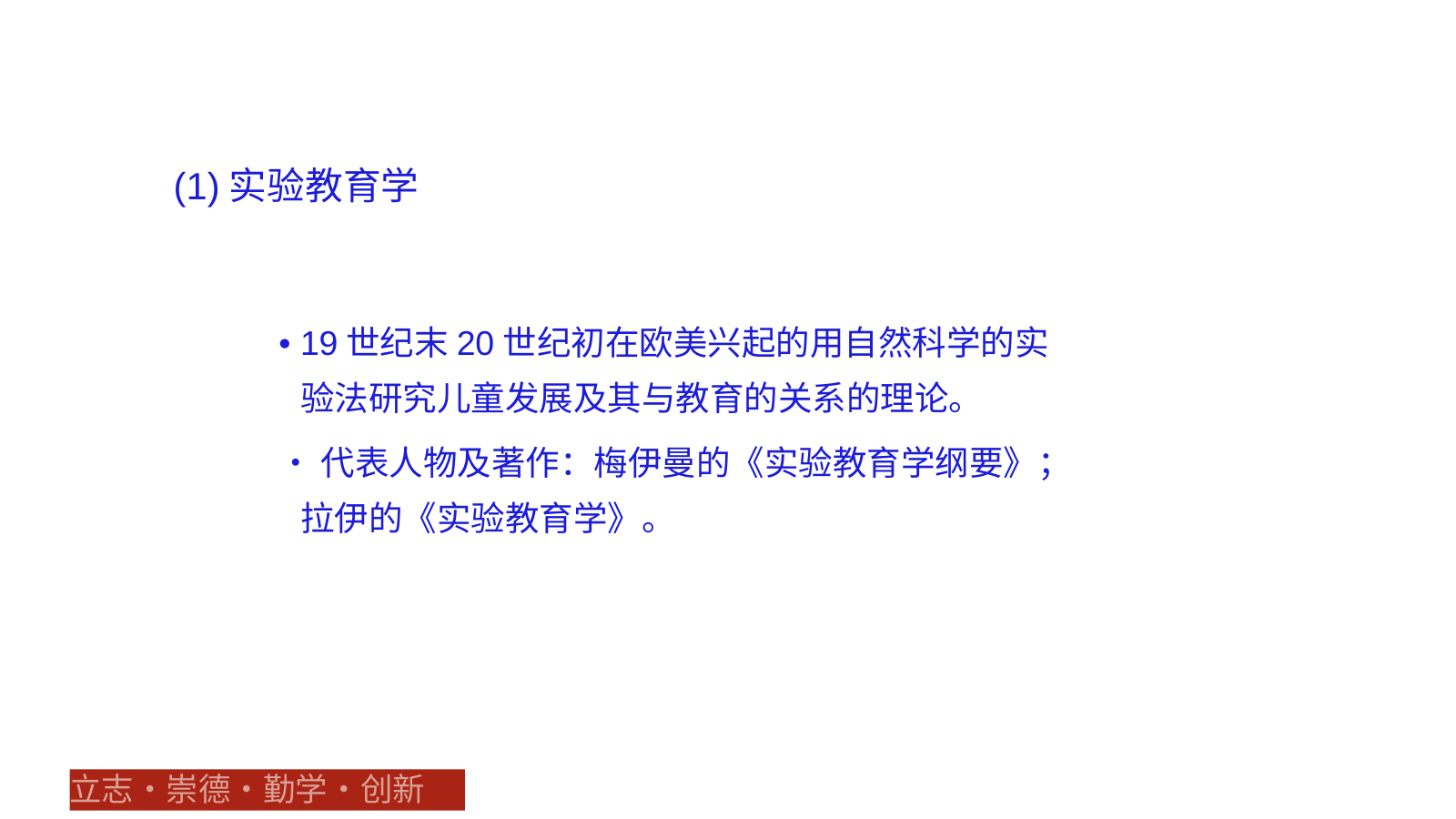

(1)实验教育学
• 19世纪末20世纪初在欧美兴起的用自然科学的实 验法研究儿童发展及其与教育的关系的理论。
•代表人物及著作：梅伊曼的《实验教育学纲要》；
拉伊的《实验教育学》。
立志•崇德•勤学•创新